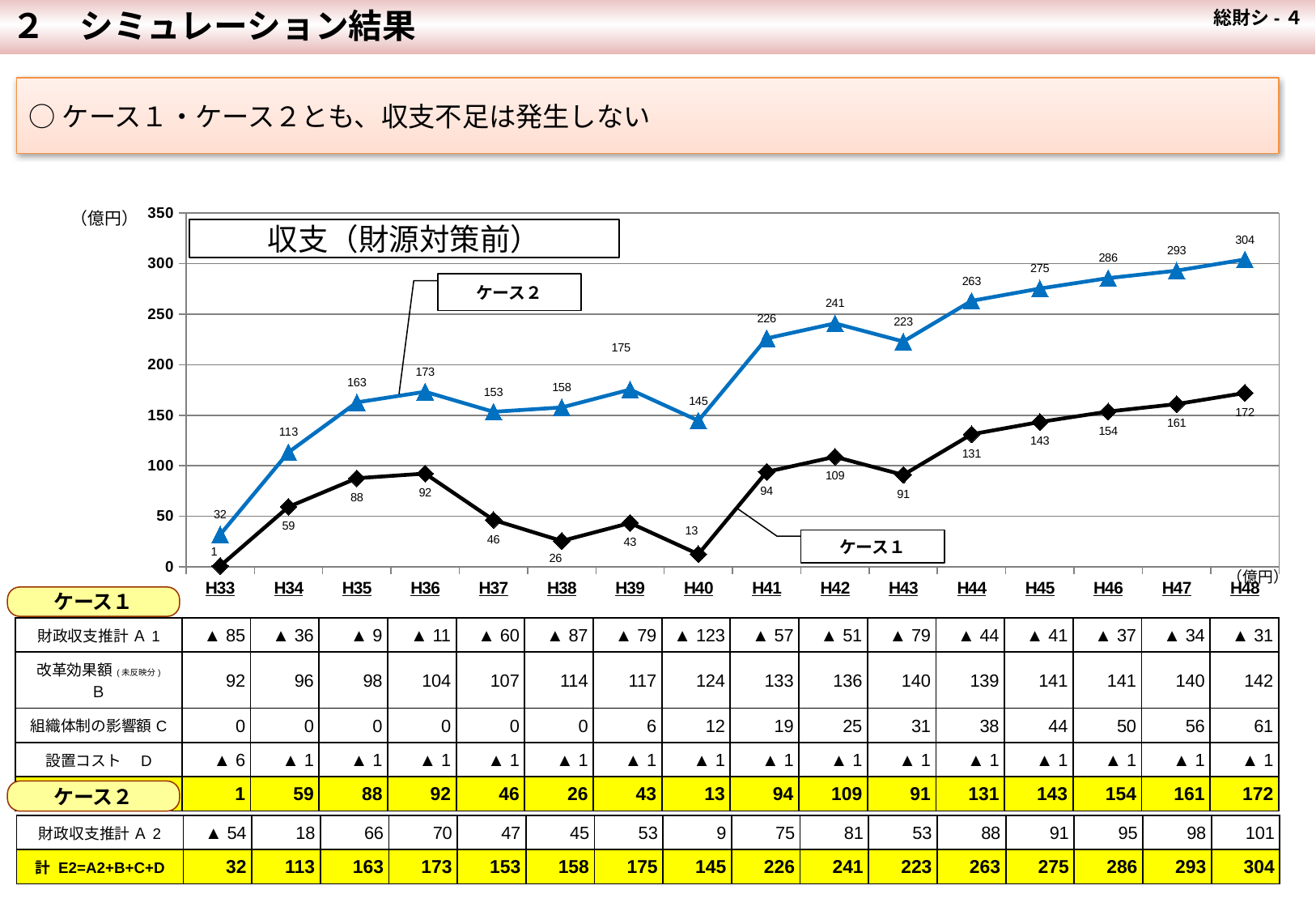

２　シミュレーション結果
総財シ-４
○ケース１・ケース２とも、収支不足は発生しない

### Chart

| Category | 計 E=A'+B+C+D | 計 E=A+B+C+D |
|---|---|---|
| H33 | 31.969999999999107 | 0.9699999999999962 |
| H34 | 113.38000000000059 | 59.38 |
| H35 | 162.70000000000059 | 87.69999999999999 |
| H36 | 173.26999999999938 | 92.27 |
| H37 | 153.41000000000028 | 46.410000000000004 |
| H38 | 157.6699999999997 | 25.669999999999995 |
| H39 | 175.4270344315015 | 43.42703443150184 |
| H40 | 144.57915141880417 | 12.579151418804502 |
| H41 | 226.0076035729949 | 94.0076035729952 |
| H42 | 240.8974318670815 | 108.89743186708179 |
| H43 | 222.95419239949632 | 90.95419239949659 |
| H44 | 263.1631688310437 | 131.163168831044 |
| H45 | 275.29803224556406 | 143.29803224556431 |
| H46 | 285.6362506931772 | 153.6362506931775 |
| H47 | 292.99245543110794 | 160.9924554311082 |
| H48 | 304.03980814281636 | 172.0398081428166 |
（億円）
収支（財源対策前）
ケース２
ケース１
（億円）
ケース１
| 財政収支推計 Ａ1 | ▲ 85 | ▲ 36 | ▲ 9 | ▲ 11 | ▲ 60 | ▲ 87 | ▲ 79 | ▲ 123 | ▲ 57 | ▲ 51 | ▲ 79 | ▲ 44 | ▲ 41 | ▲ 37 | ▲ 34 | ▲ 31 |
| --- | --- | --- | --- | --- | --- | --- | --- | --- | --- | --- | --- | --- | --- | --- | --- | --- |
| 改革効果額(未反映分) Ｂ | 92 | 96 | 98 | 104 | 107 | 114 | 117 | 124 | 133 | 136 | 140 | 139 | 141 | 141 | 140 | 142 |
| 組織体制の影響額C | 0 | 0 | 0 | 0 | 0 | 0 | 6 | 12 | 19 | 25 | 31 | 38 | 44 | 50 | 56 | 61 |
| 設置コスト　D | ▲ 6 | ▲ 1 | ▲ 1 | ▲ 1 | ▲ 1 | ▲ 1 | ▲ 1 | ▲ 1 | ▲ 1 | ▲ 1 | ▲ 1 | ▲ 1 | ▲ 1 | ▲ 1 | ▲ 1 | ▲ 1 |
| 計 E1=A1+B+C+D | 1 | 59 | 88 | 92 | 46 | 26 | 43 | 13 | 94 | 109 | 91 | 131 | 143 | 154 | 161 | 172 |
ケース２
| 財政収支推計 Ａ2 | ▲ 54 | 18 | 66 | 70 | 47 | 45 | 53 | 9 | 75 | 81 | 53 | 88 | 91 | 95 | 98 | 101 |
| --- | --- | --- | --- | --- | --- | --- | --- | --- | --- | --- | --- | --- | --- | --- | --- | --- |
| 計 E2=A2+B+C+D | 32 | 113 | 163 | 173 | 153 | 158 | 175 | 145 | 226 | 241 | 223 | 263 | 275 | 286 | 293 | 304 |